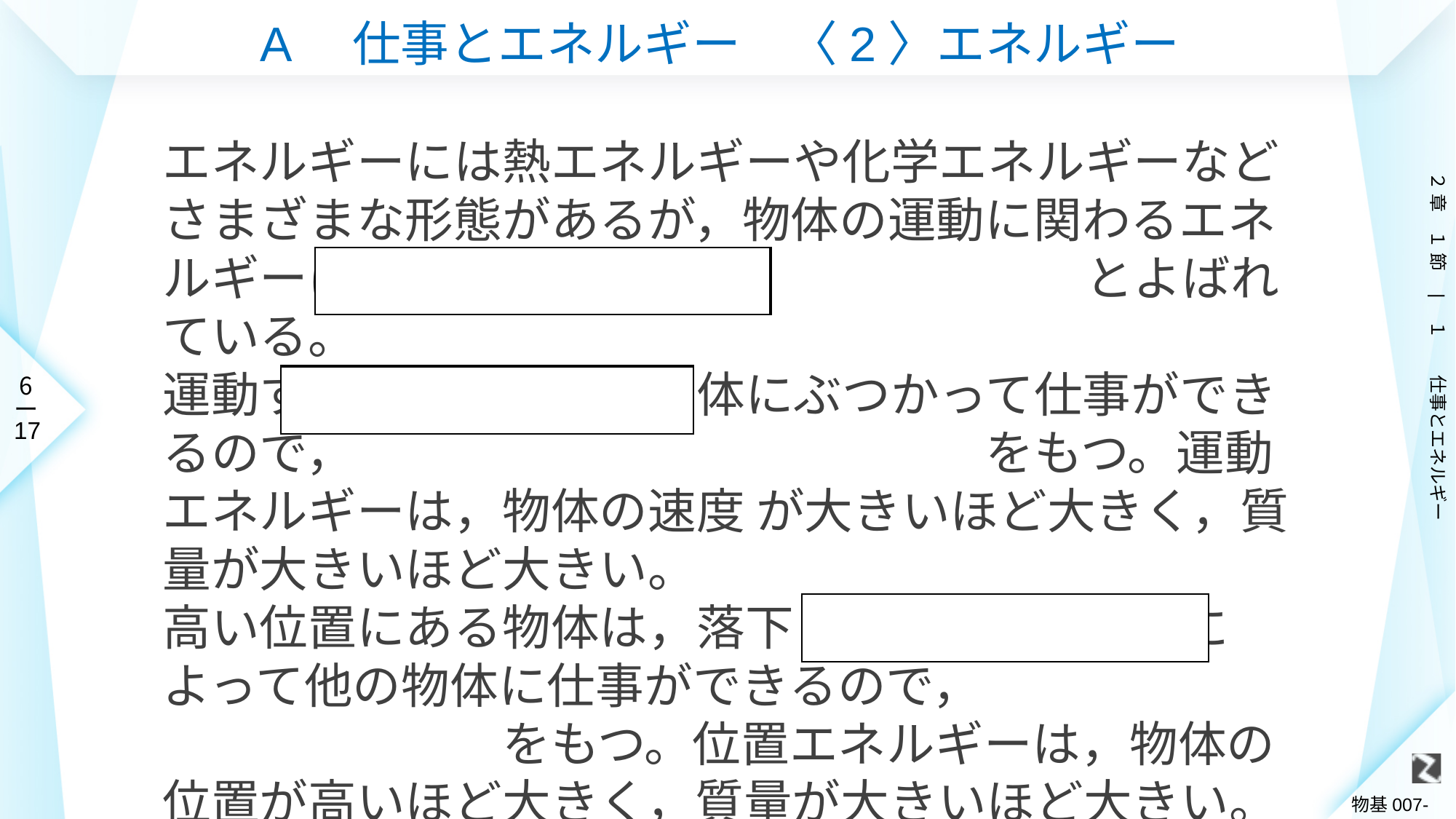

# A　仕事とエネルギー　〈2〉エネルギー
エネルギーには熱エネルギーや化学エネルギーなどさまざまな形態があるが，物体の運動に関わるエネルギーは　　　　　　　　　　　　　　　とよばれている。
運動する物体は，他の物体にぶつかって仕事ができるので，　　　　　　　　　　　　　をもつ。運動エネルギーは，物体の速度 が大きいほど大きく，質量が大きいほど大きい。
高い位置にある物体は，落下してぶつかることによって他の物体に仕事ができるので，　　　　　　　　　　　　　をもつ。位置エネルギーは，物体の位置が高いほど大きく，質量が大きいほど大きい。
力学的エネルギー
運動エネルギー
位置エネルギー